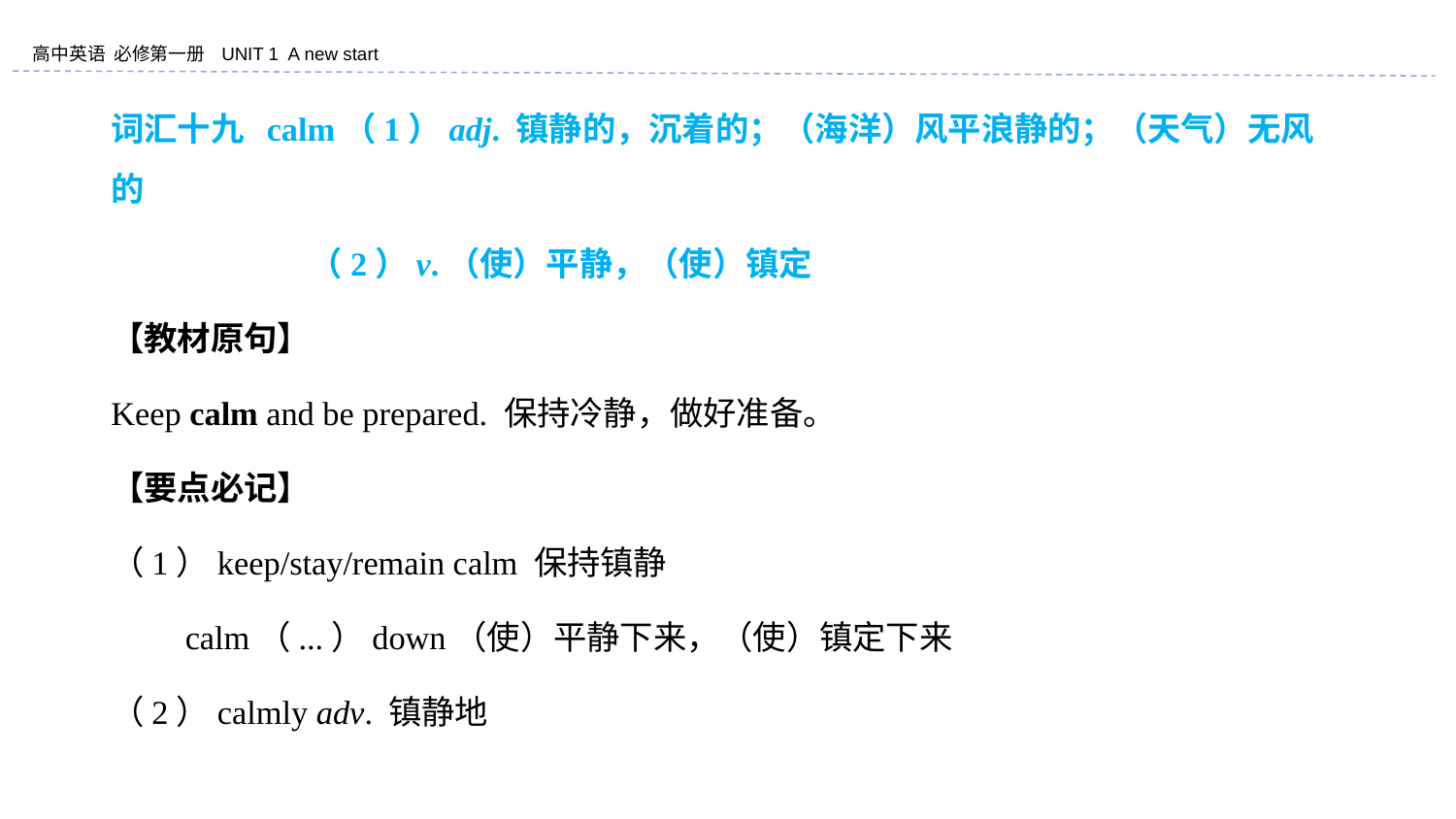

词汇十九  calm（1）adj. 镇静的，沉着的；（海洋）风平浪静的；（天气）无风的
　                      （2）v.（使）平静，（使）镇定
【教材原句】
Keep calm and be prepared. 保持冷静，做好准备。
【要点必记】
（1）keep/stay/remain calm 保持镇静
         calm（...）down（使）平静下来，（使）镇定下来
（2）calmly adv. 镇静地